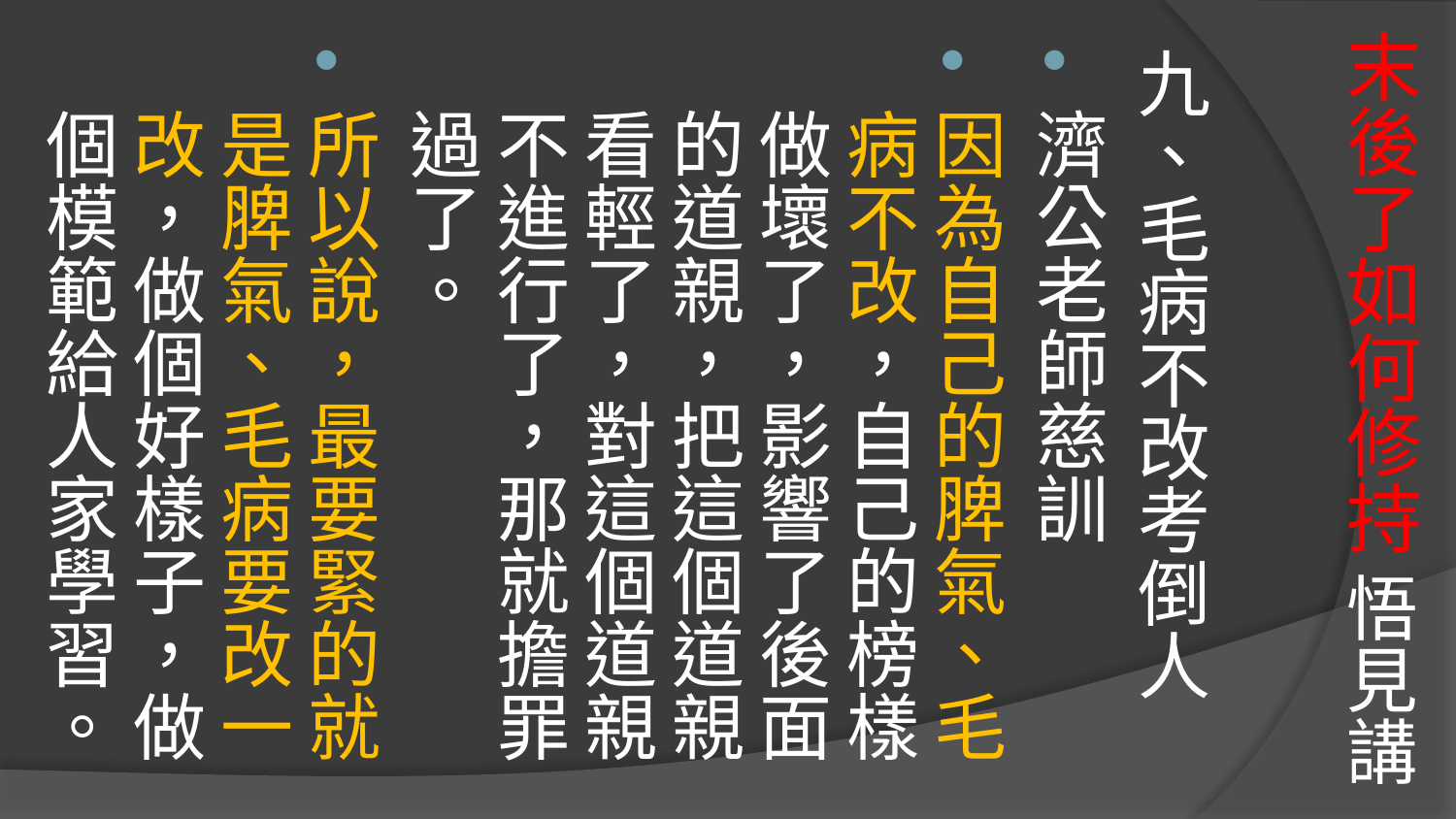

# 末後了如何修持 悟見講
九、毛病不改考倒人
濟公老師慈訓
因為自己的脾氣、毛病不改，自己的榜樣做壞了，影響了後面的道親，把這個道親看輕了，對這個道親不進行了，那就擔罪過了。
所以說，最要緊的就是脾氣、毛病要改一改，做個好樣子，做個模範給人家學習。